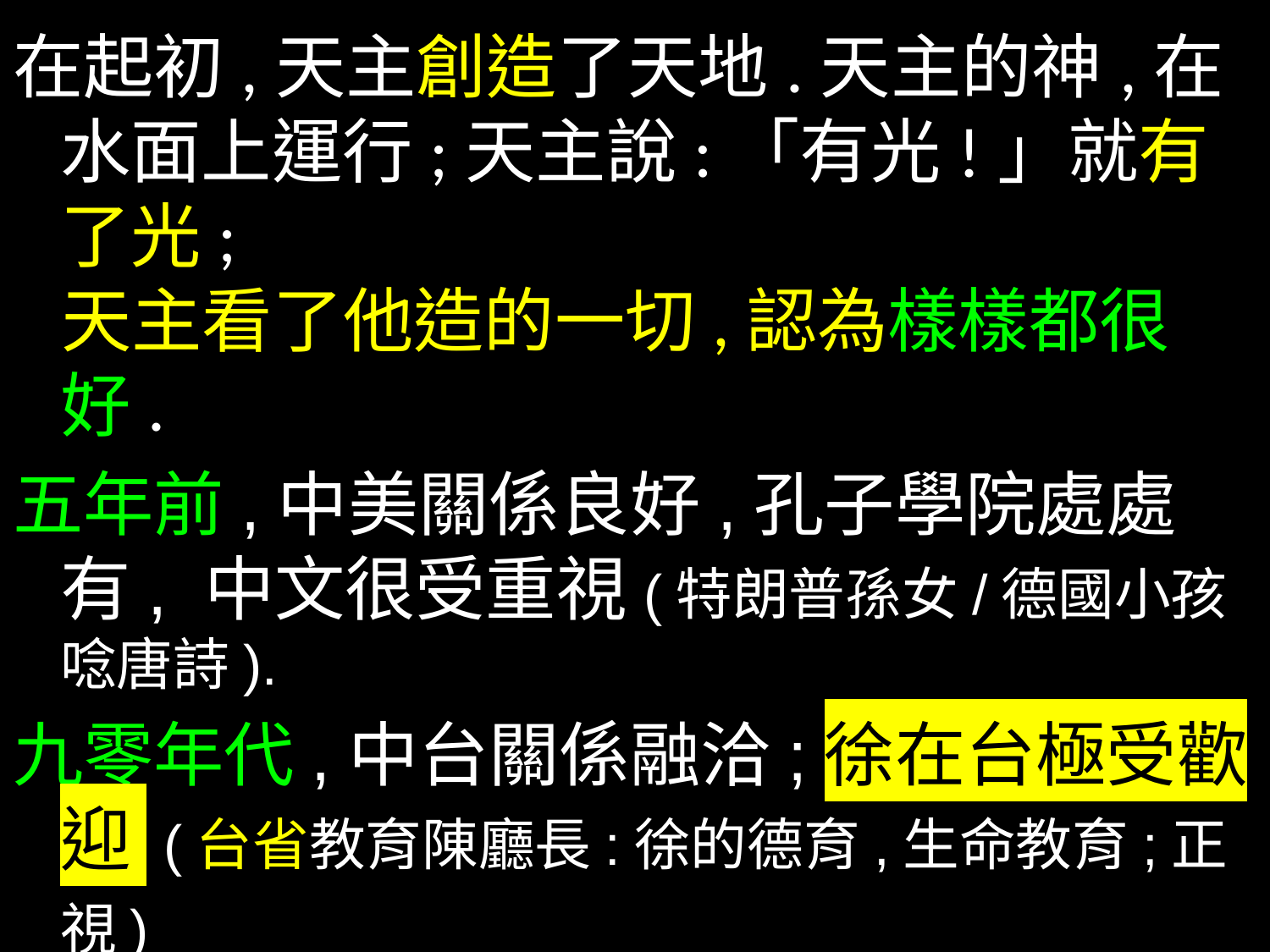

在起初,天主創造了天地.天主的神,在水面上運行;天主說:「有光!」就有了光;
  天主看了他造的一切,認為樣樣都很好.
五年前,中美關係良好,孔子學院處處有, 中文很受重視(特朗普孫女/德國小孩唸唐詩).
九零年代,中台關係融洽;徐在台極受歡迎 (台省教育陳廳長:徐的德育,生命教育;正視)
曾經: 全球化大行其道,分工精緻,全球受惠
曾經: 大同在望,天下一家